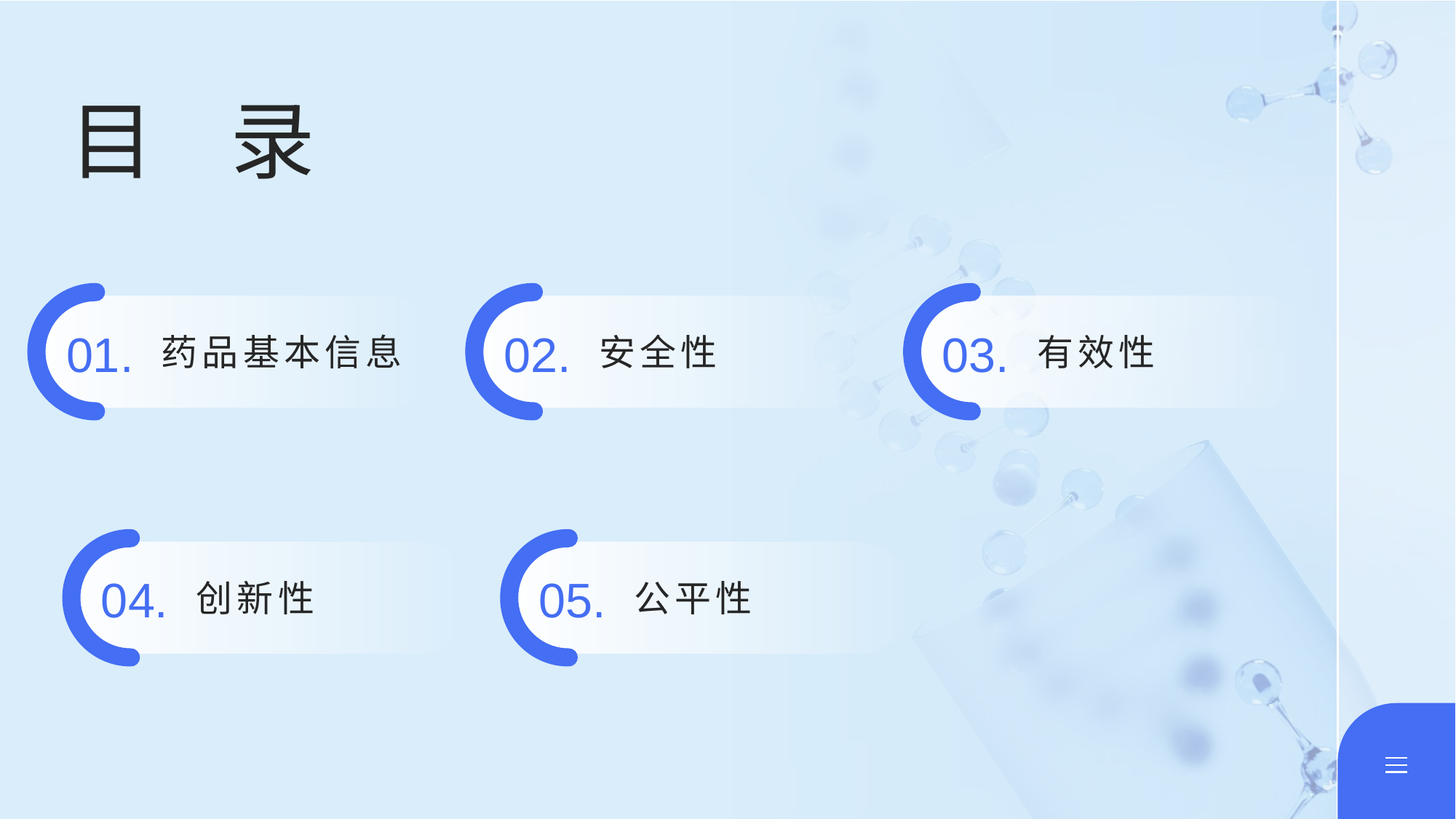

目   录

药品基本信息
安全性
有效性

01.
02.
03.

创新性
公平性

04.
05.